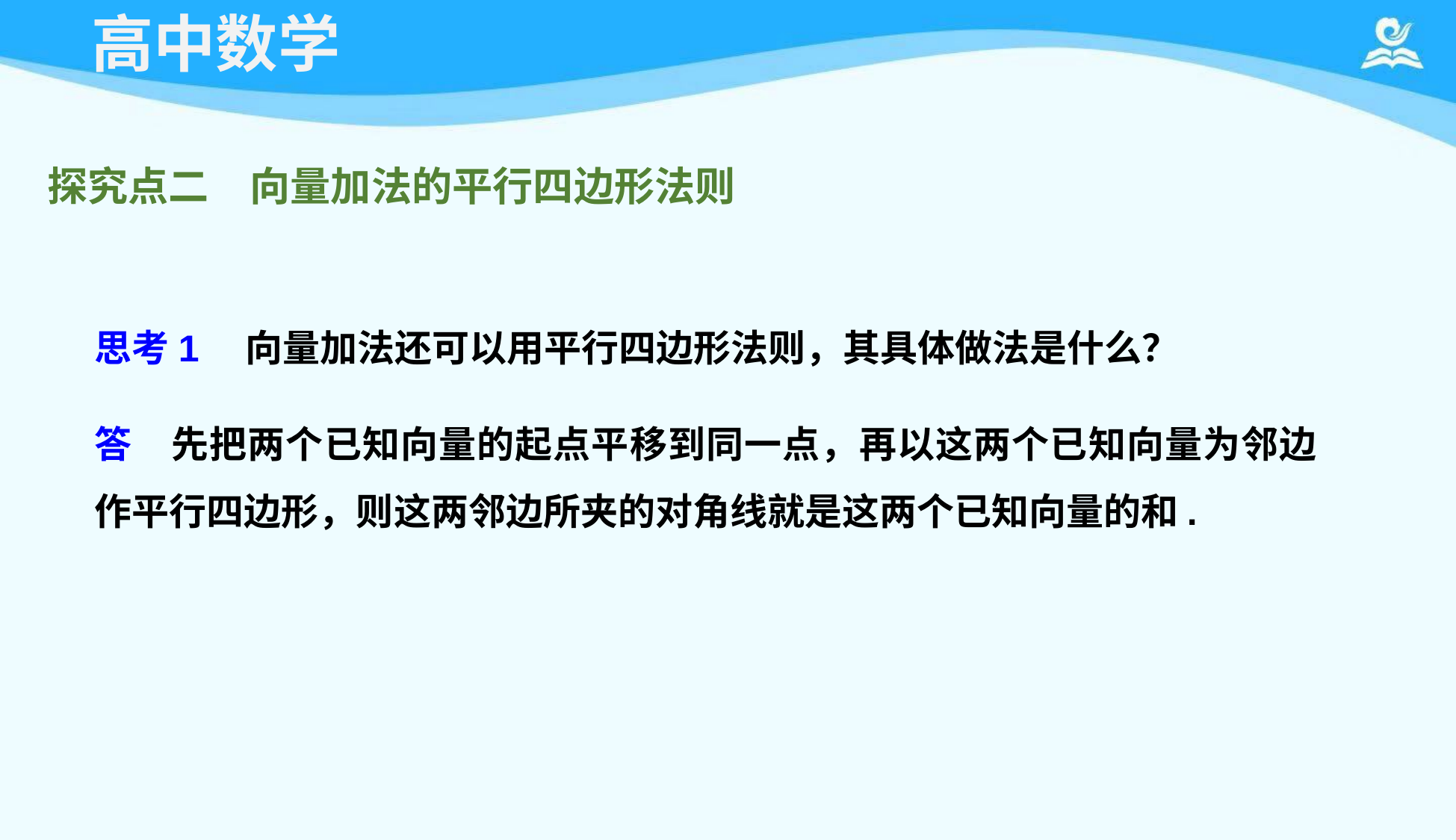

探究点二　向量加法的平行四边形法则
思考1　向量加法还可以用平行四边形法则，其具体做法是什么？

答　先把两个已知向量的起点平移到同一点，再以这两个已知向量为邻边作平行四边形，则这两邻边所夹的对角线就是这两个已知向量的和.